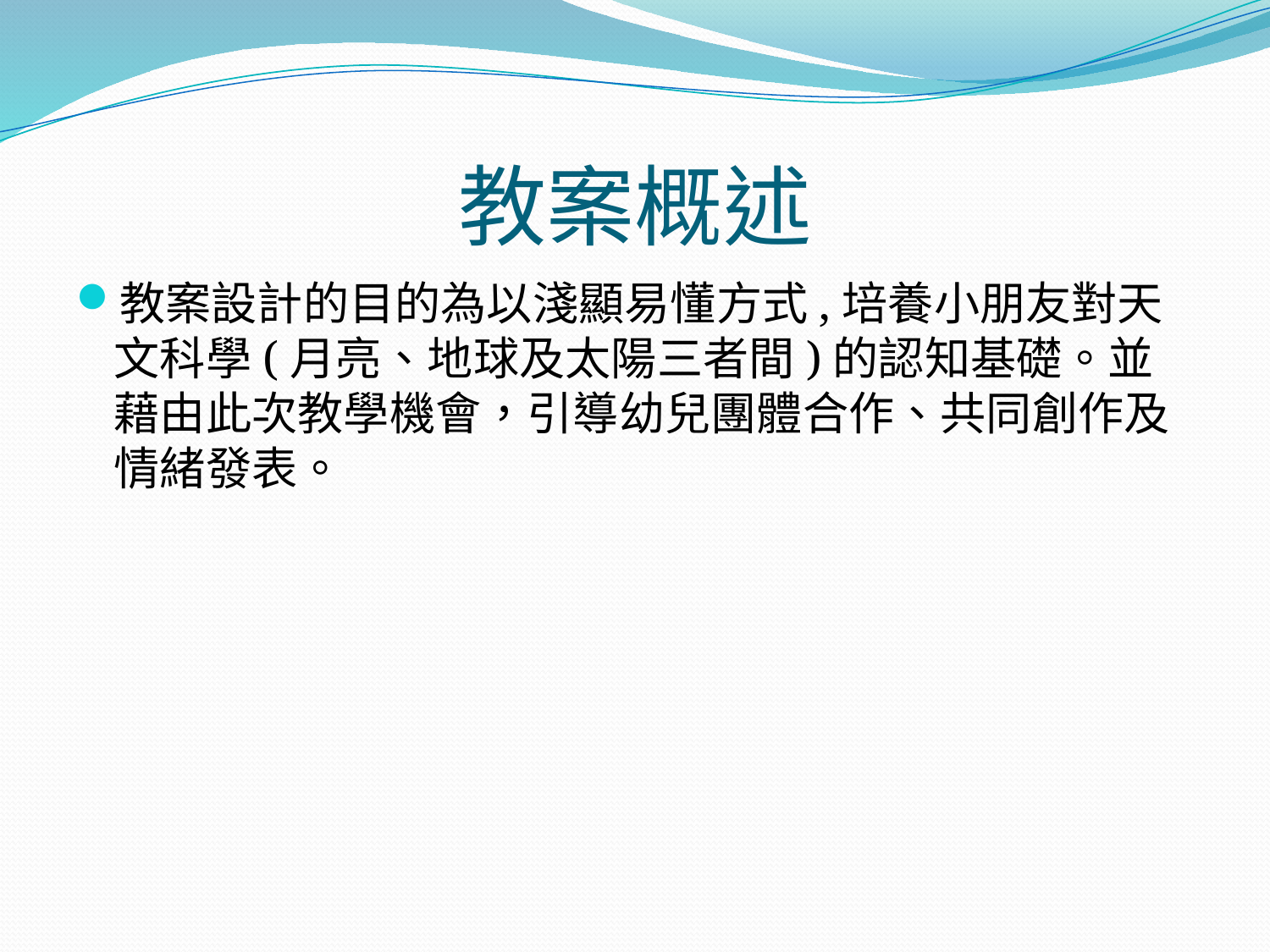

# 教案概述
教案設計的目的為以淺顯易懂方式,培養小朋友對天文科學(月亮、地球及太陽三者間)的認知基礎。並藉由此次教學機會，引導幼兒團體合作、共同創作及情緒發表。